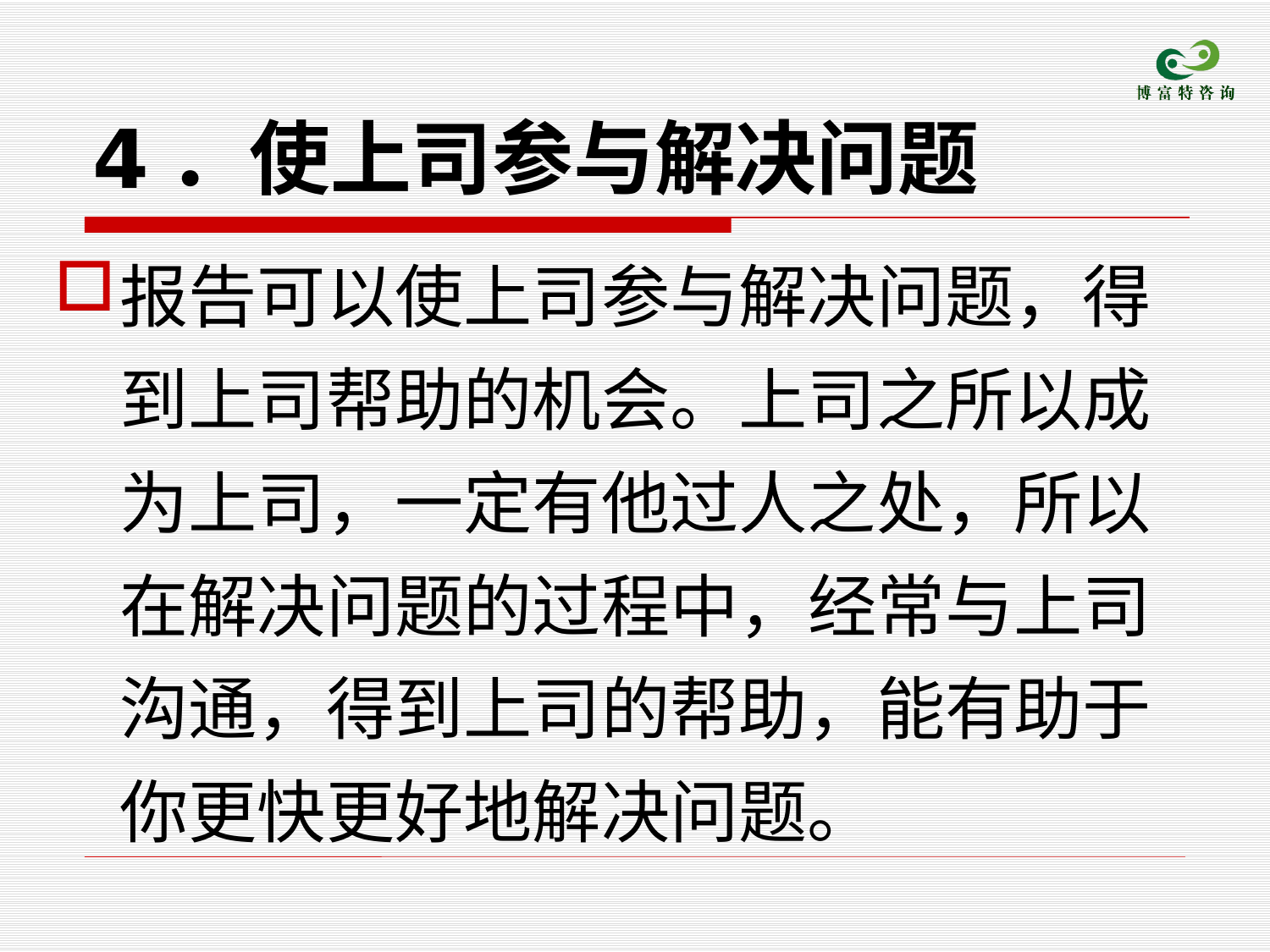

# 4．使上司参与解决问题

报告可以使上司参与解决问题，得到上司帮助的机会。上司之所以成为上司，一定有他过人之处，所以在解决问题的过程中，经常与上司沟通，得到上司的帮助，能有助于你更快更好地解决问题。
384